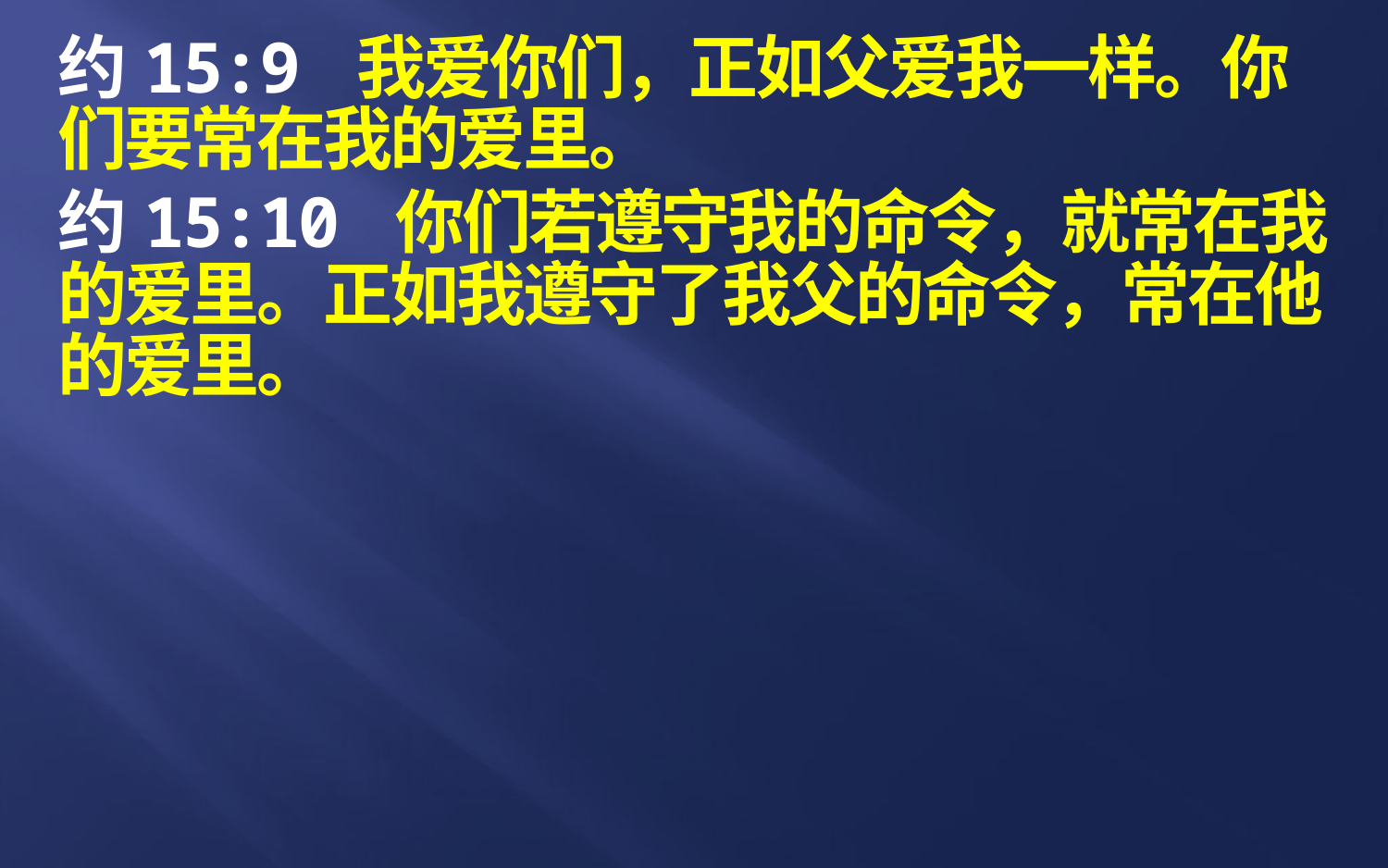

约15:9 我爱你们，正如父爱我一样。你们要常在我的爱里。
约15:10 你们若遵守我的命令，就常在我的爱里。正如我遵守了我父的命令，常在他的爱里。